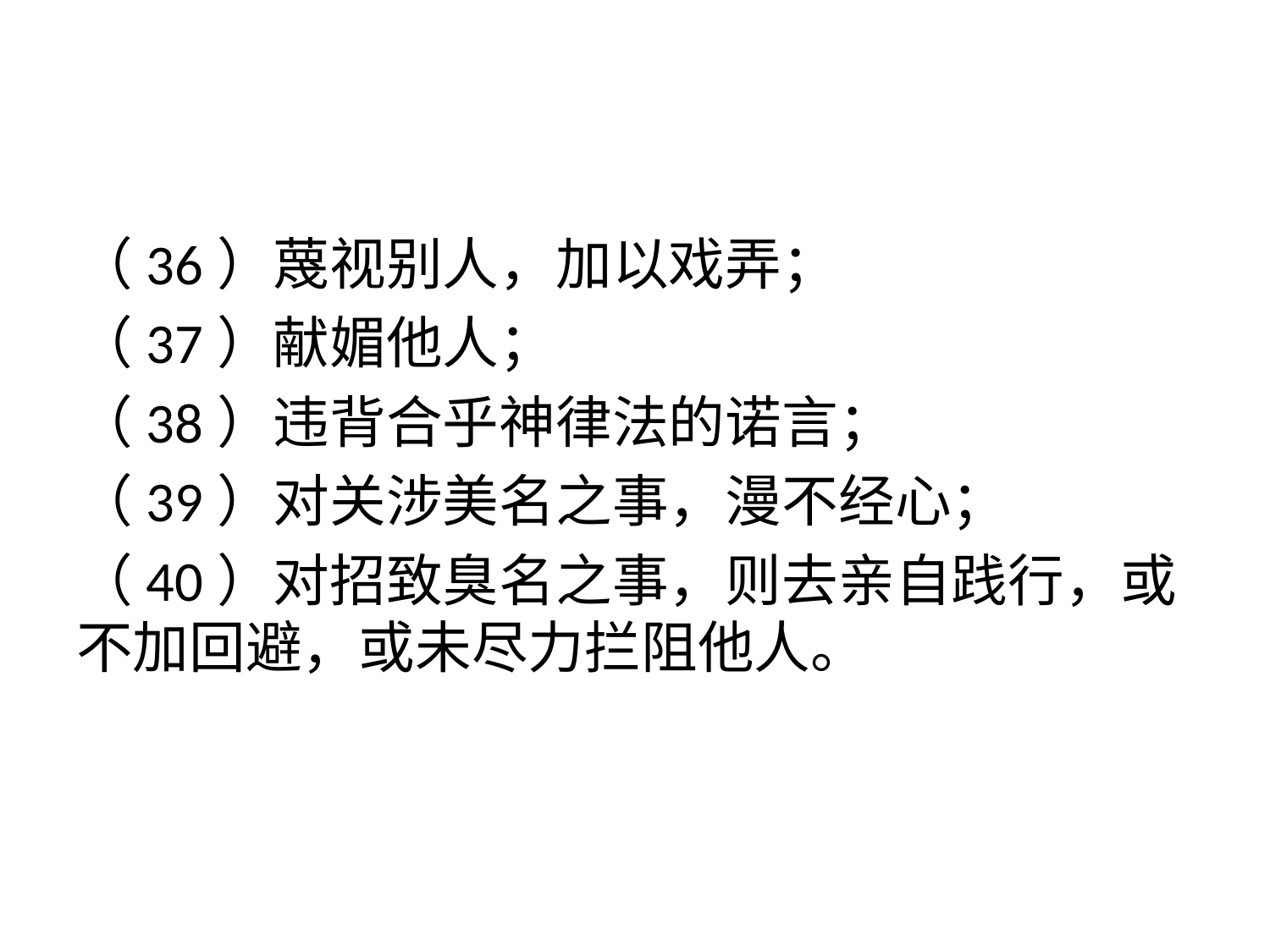

#
（36）蔑视别人，加以戏弄；
（37）献媚他人；
（38）违背合乎神律法的诺言；
（39）对关涉美名之事，漫不经心；
（40）对招致臭名之事，则去亲自践行，或不加回避，或未尽力拦阻他人。